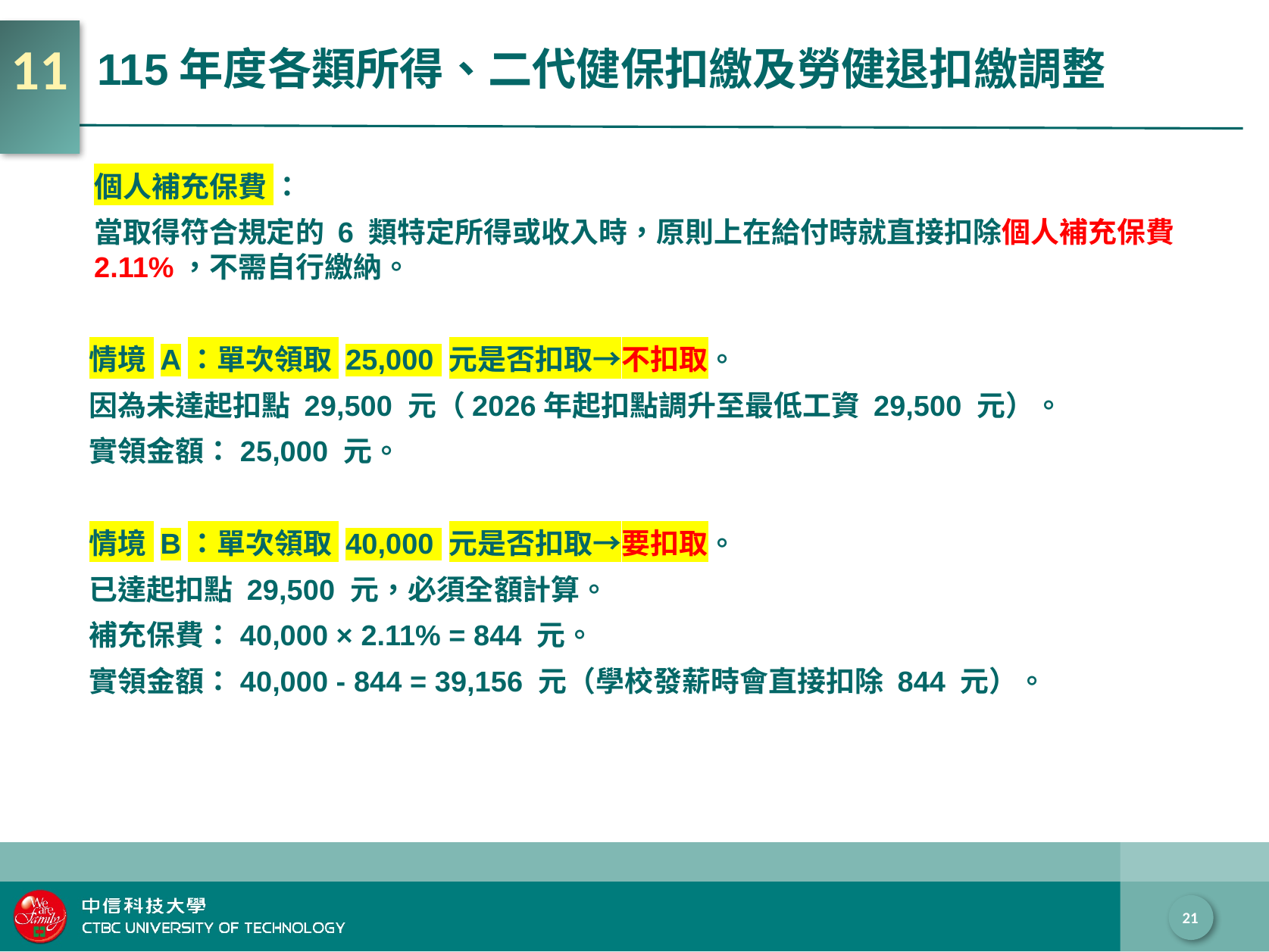

# 115年度各類所得、二代健保扣繳及勞健退扣繳調整
11
個人補充保費 ：
當取得符合規定的 6 類特定所得或收入時，原則上在給付時就直接扣除個人補充保費2.11%，不需自行繳納。
情境 A：單次領取 25,000 元是否扣取→不扣取。
因為未達起扣點 29,500 元（2026年起扣點調升至最低工資 29,500 元）。
實領金額：25,000 元。

情境 B：單次領取 40,000 元是否扣取→要扣取。
已達起扣點 29,500 元，必須全額計算。
補充保費：40,000 × 2.11% = 844 元。
實領金額：40,000 - 844 = 39,156 元（學校發薪時會直接扣除 844 元）。
21